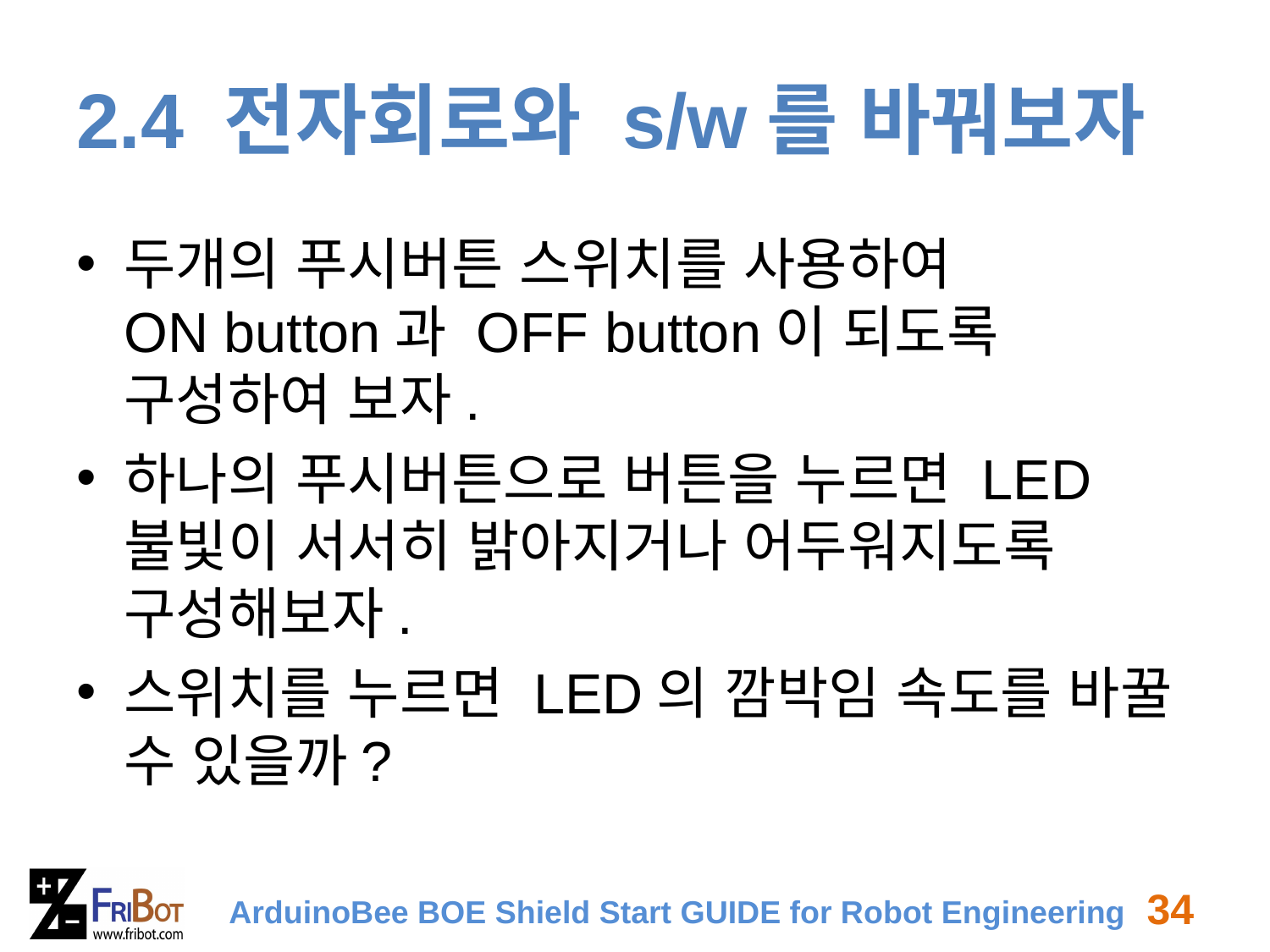

# 2.4 전자회로와 s/w를 바꿔보자
두개의 푸시버튼 스위치를 사용하여
ON button과 OFF button이 되도록 구성하여 보자.
하나의 푸시버튼으로 버튼을 누르면 LED 불빛이 서서히 밝아지거나 어두워지도록 구성해보자.
스위치를 누르면 LED의 깜박임 속도를 바꿀 수 있을까?
34